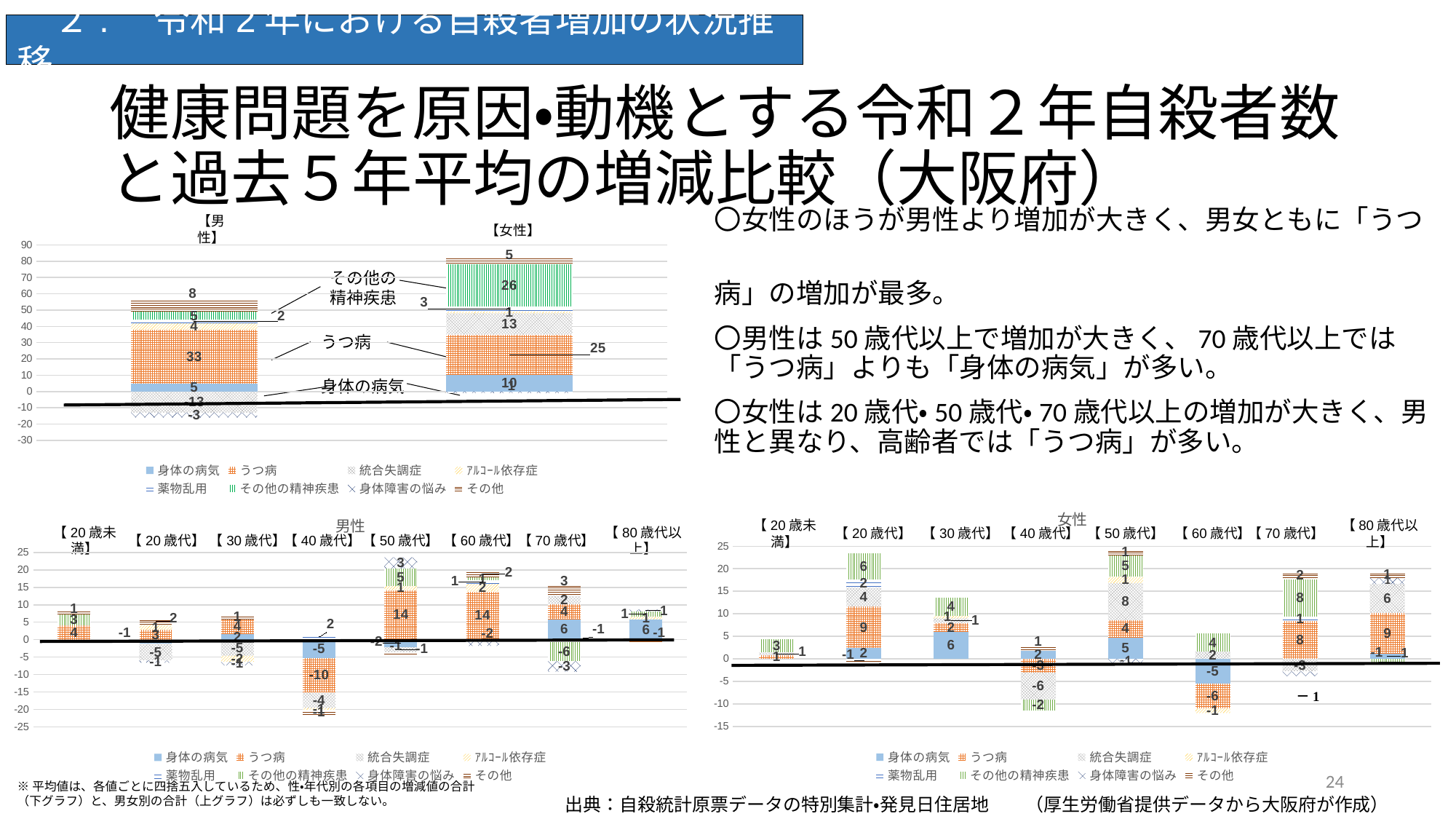

２.　令和2年における自殺者増加の状況推移
# 健康問題を原因・動機とする令和２年自殺者数と過去５年平均の増減比較（大阪府）
〇女性のほうが男性より増加が大きく、男女ともに「うつ
病」の増加が最多。
〇男性は50歳代以上で増加が大きく、70歳代以上では「うつ病」よりも「身体の病気」が多い。
〇女性は20歳代・50歳代・70歳代以上の増加が大きく、男性と異なり、高齢者では「うつ病」が多い。
【女性】
【男性】

### Chart

| Category | 身体の病気 | うつ病 | 統合失調症 | ｱﾙｺｰﾙ依存症 | 薬物乱用 | その他の精神疾患 | 身体障害の悩み | その他 |
|---|---|---|---|---|---|---|---|---|
| 男性 | 5.0 | 33.0 | -13.0 | 4.0 | 2.0 | 5.0 | -3.0 | 8.0 |
| 女性 | 10.0 | 25.0 | 13.0 | 1.0 | 3.0 | 26.0 | -1.0 | 5.0 |
その他の精神疾患
うつ病
身体の病気

### Chart: 女性

| Category | 身体の病気 | うつ病 | 統合失調症 | ｱﾙｺｰﾙ依存症 | 薬物乱用 | その他の精神疾患 | 身体障害の悩み | その他 |
|---|---|---|---|---|---|---|---|---|
【80歳代以上】
【20歳未満】
【20歳代】
【30歳代】
【40歳代】
【50歳代】
【60歳代】
【70歳代】

### Chart: 男性

| Category | 身体の病気 | うつ病 | 統合失調症 | ｱﾙｺｰﾙ依存症 | 薬物乱用 | その他の精神疾患 | 身体障害の悩み | その他 |
|---|---|---|---|---|---|---|---|---|
【80歳代以上】
【20歳未満】
【20歳代】
【30歳代】
【40歳代】
【50歳代】
【60歳代】
【70歳代】
24
※平均値は、各値ごとに四捨五入しているため、性・年代別の各項目の増減値の合計（下グラフ）と、男女別の合計（上グラフ）は必ずしも一致しない。
出典：自殺統計原票データの特別集計・発見日住居地　　（厚生労働省提供データから大阪府が作成）